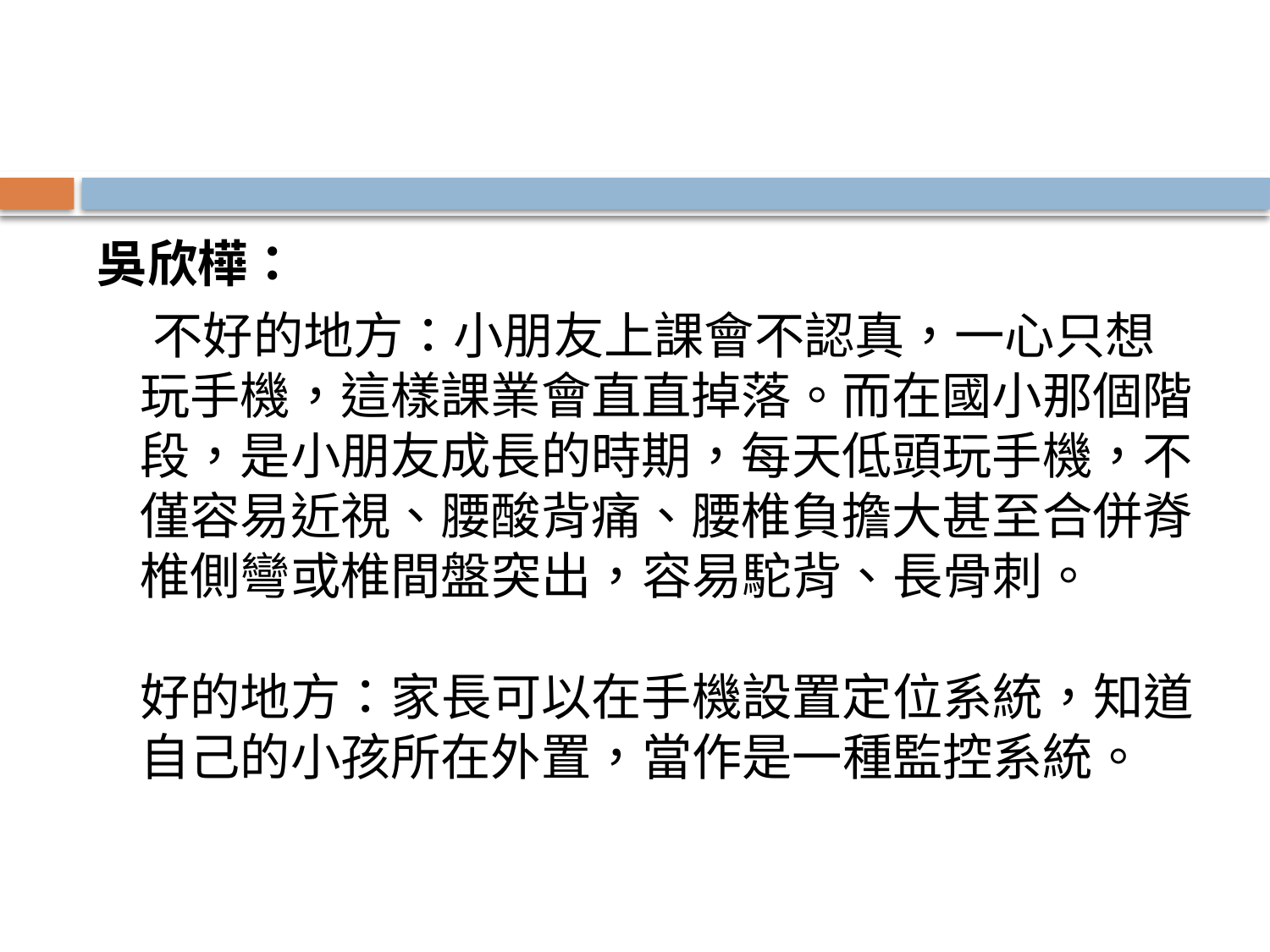

#
吳欣樺：
    不好的地方：小朋友上課會不認真，一心只想玩手機，這樣課業會直直掉落。而在國小那個階段，是小朋友成長的時期，每天低頭玩手機，不僅容易近視、腰酸背痛、腰椎負擔大甚至合併脊椎側彎或椎間盤突出，容易駝背、長骨刺。
好的地方：家長可以在手機設置定位系統，知道自己的小孩所在外置，當作是一種監控系統。